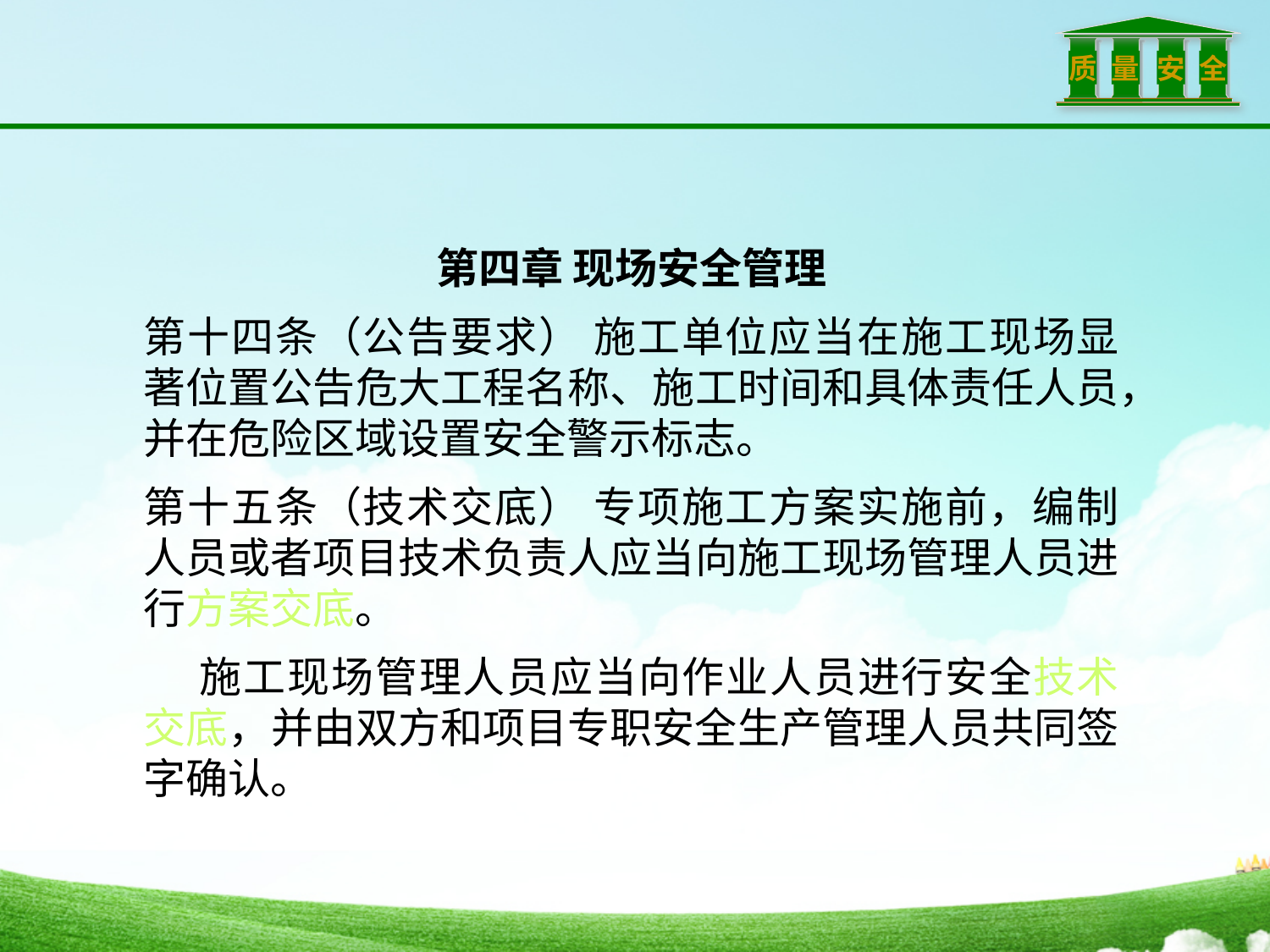

第四章 现场安全管理
第十四条（公告要求） 施工单位应当在施工现场显著位置公告危大工程名称、施工时间和具体责任人员，并在危险区域设置安全警示标志。
第十五条（技术交底） 专项施工方案实施前，编制人员或者项目技术负责人应当向施工现场管理人员进行方案交底。
    施工现场管理人员应当向作业人员进行安全技术交底，并由双方和项目专职安全生产管理人员共同签字确认。